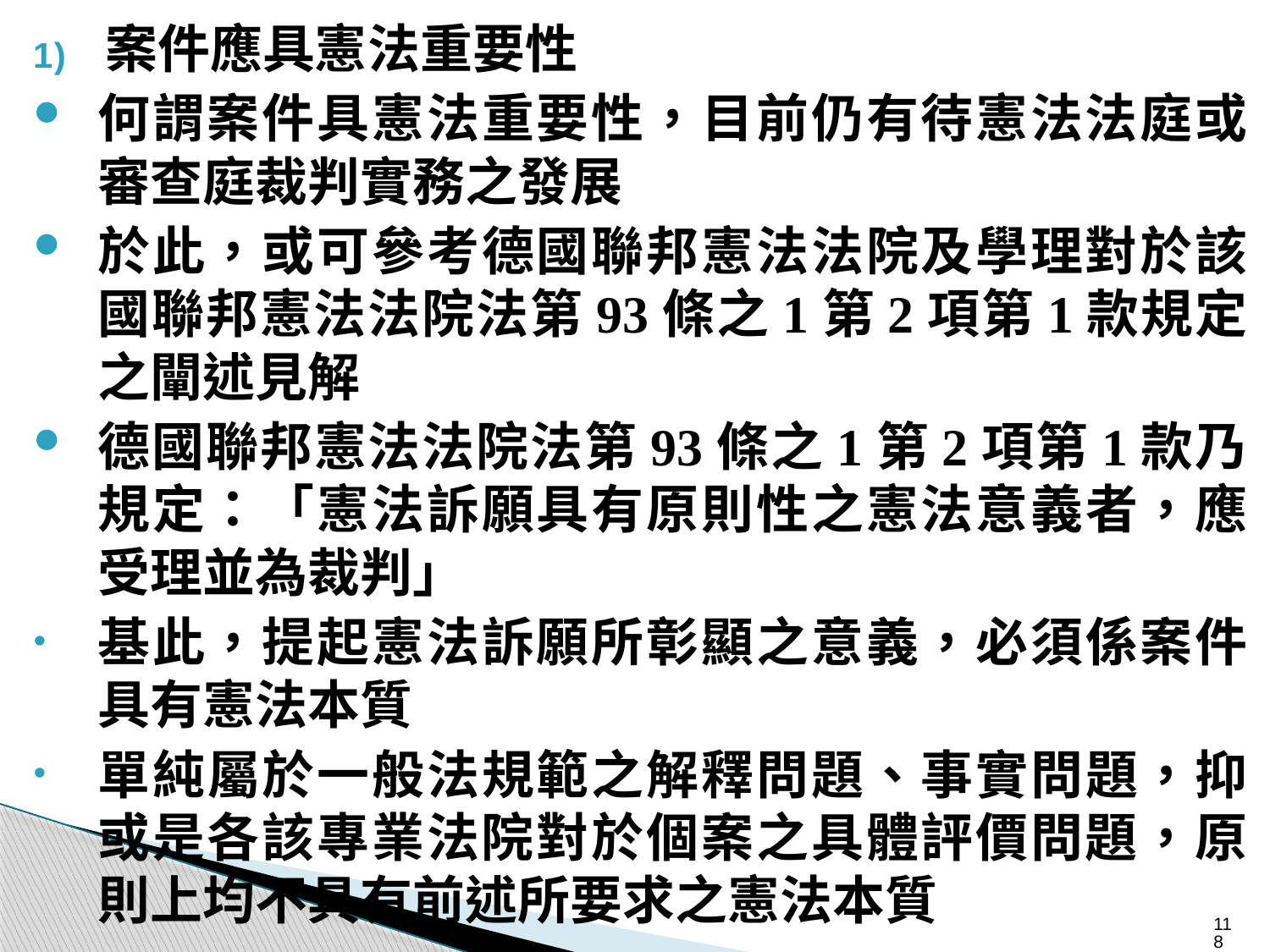

案件應具憲法重要性
何謂案件具憲法重要性，目前仍有待憲法法庭或審查庭裁判實務之發展
於此，或可參考德國聯邦憲法法院及學理對於該國聯邦憲法法院法第93條之1第2項第1款規定之闡述見解
德國聯邦憲法法院法第93條之1第2項第1款乃規定：「憲法訴願具有原則性之憲法意義者，應受理並為裁判」
基此，提起憲法訴願所彰顯之意義，必須係案件具有憲法本質
單純屬於一般法規範之解釋問題、事實問題，抑或是各該專業法院對於個案之具體評價問題，原則上均不具有前述所要求之憲法本質

118